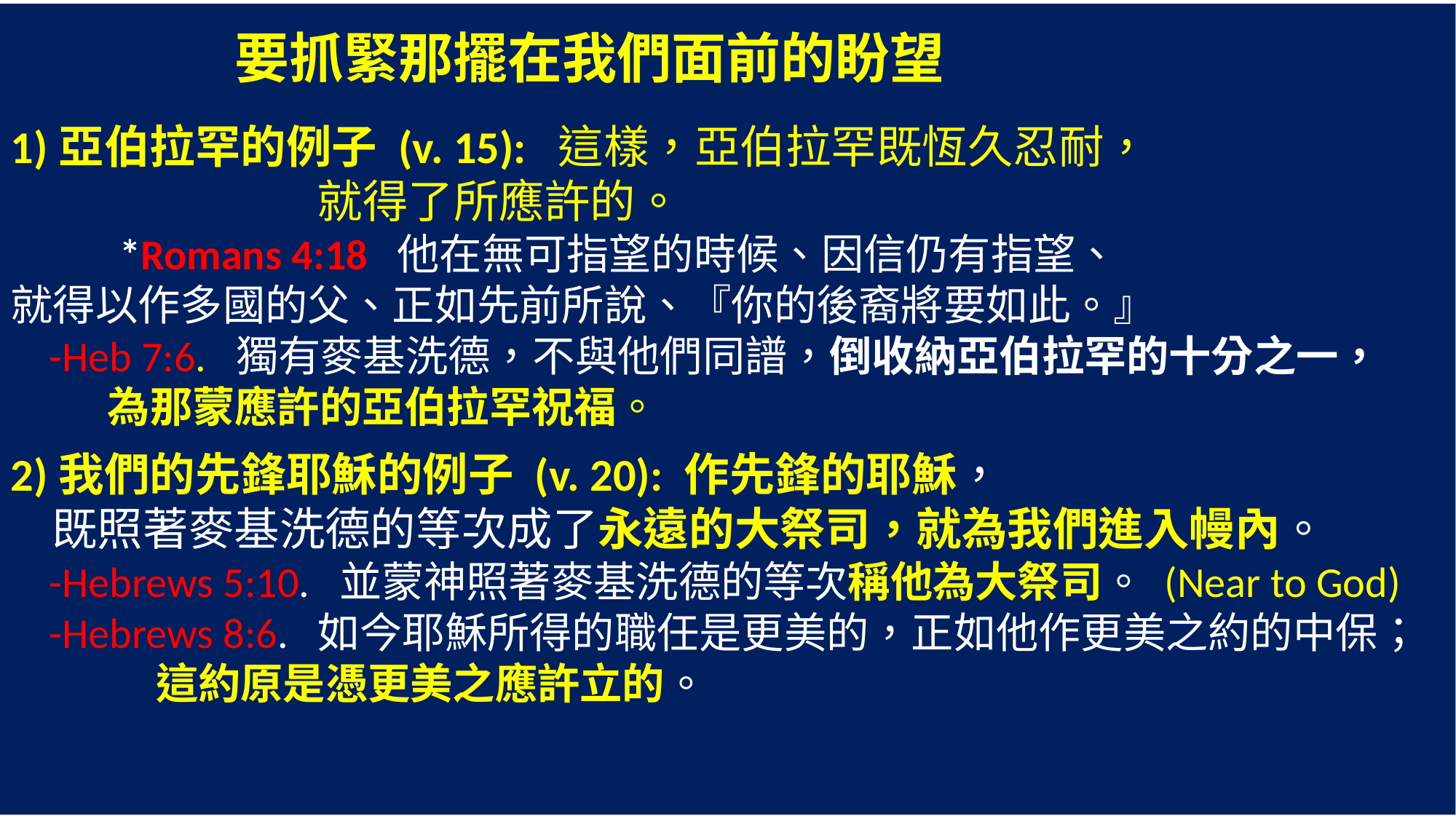

要抓緊那擺在我們面前的盼望

1)亞伯拉罕的例子 (v. 15):  這樣，亞伯拉罕既恆久忍耐，
                             就得了所應許的。
	*Romans 4:18  他在無可指望的時候、因信仍有指望、
就得以作多國的父、正如先前所說、『你的後裔將要如此。』
    -Heb 7:6.  獨有麥基洗德，不與他們同譜，倒收納亞伯拉罕的十分之一，
         為那蒙應許的亞伯拉罕祝福。

2)我們的先鋒耶穌的例子 (v. 20): 作先鋒的耶穌，
   既照著麥基洗德的等次成了永遠的大祭司，就為我們進入幔內。
    -Hebrews 5:10.  並蒙神照著麥基洗德的等次稱他為大祭司。 (Near to God)
    -Hebrews 8:6.  如今耶穌所得的職任是更美的，正如他作更美之約的中保；
              這約原是憑更美之應許立的。